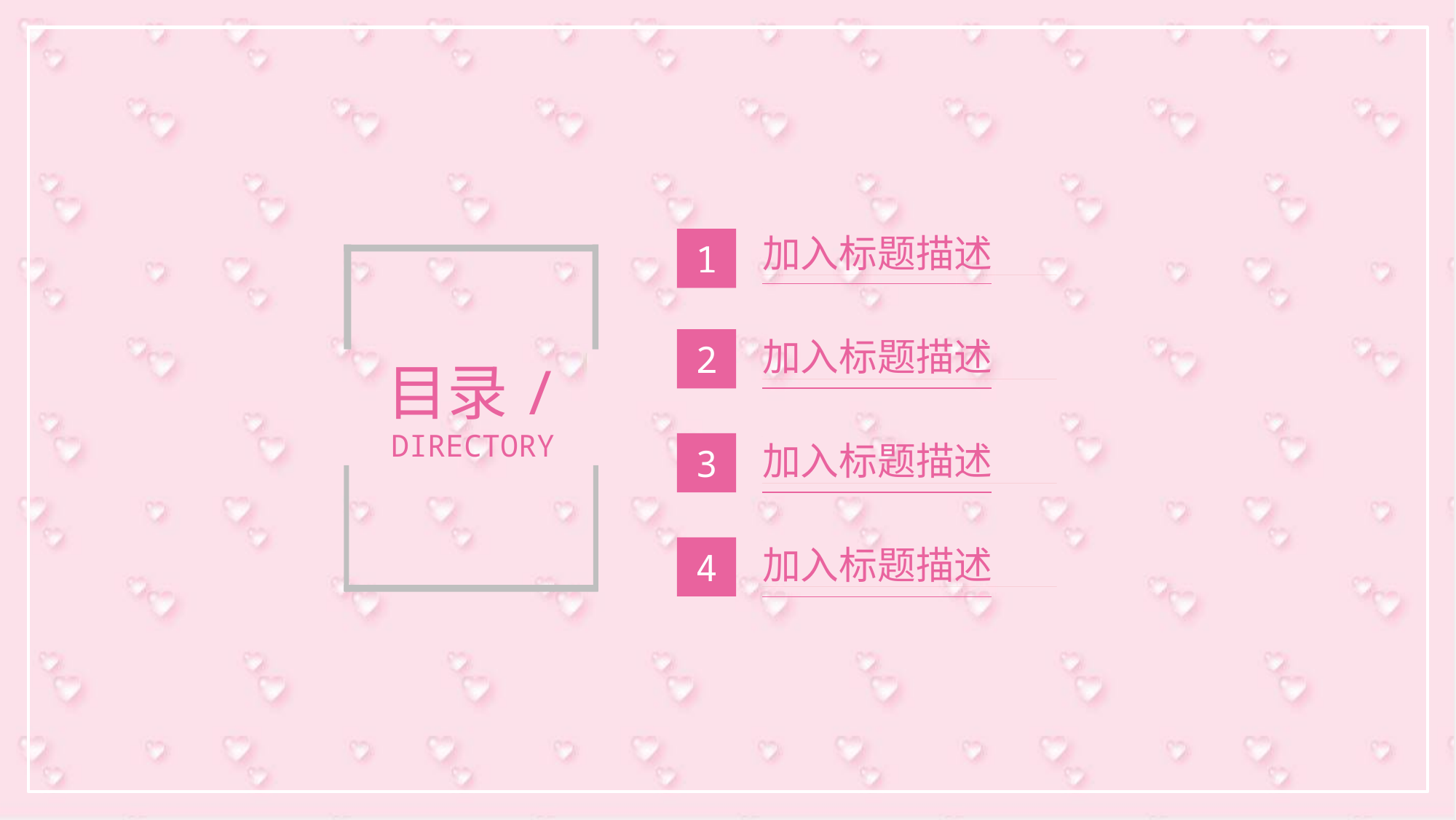

1
加入标题描述

2
加入标题描述
目录/
DIRECTORY
3
加入标题描述

4
加入标题描述